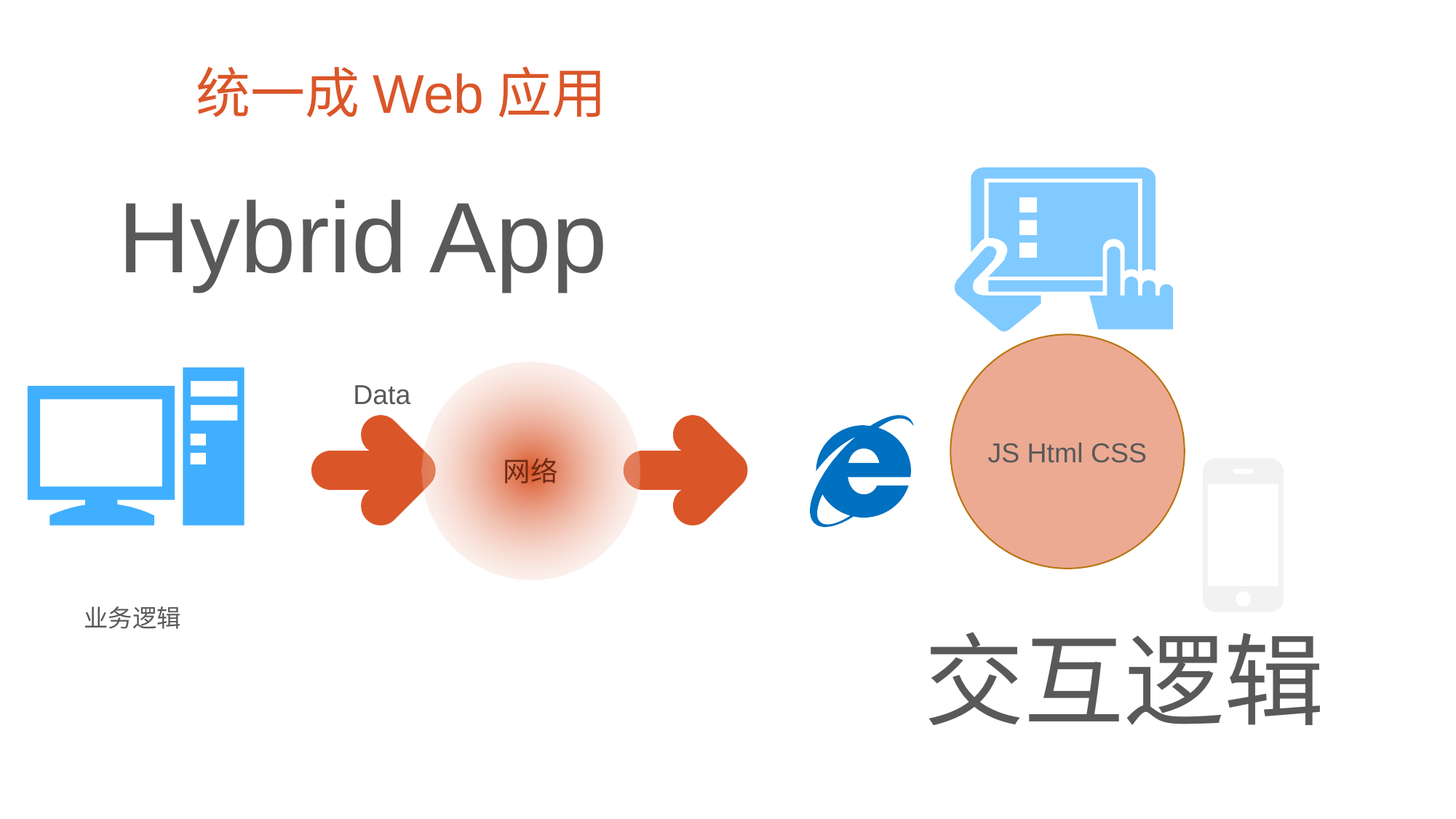

统一成Web应用
Hybrid App

网络

Data

JS Html CSS

业务逻辑
交互逻辑